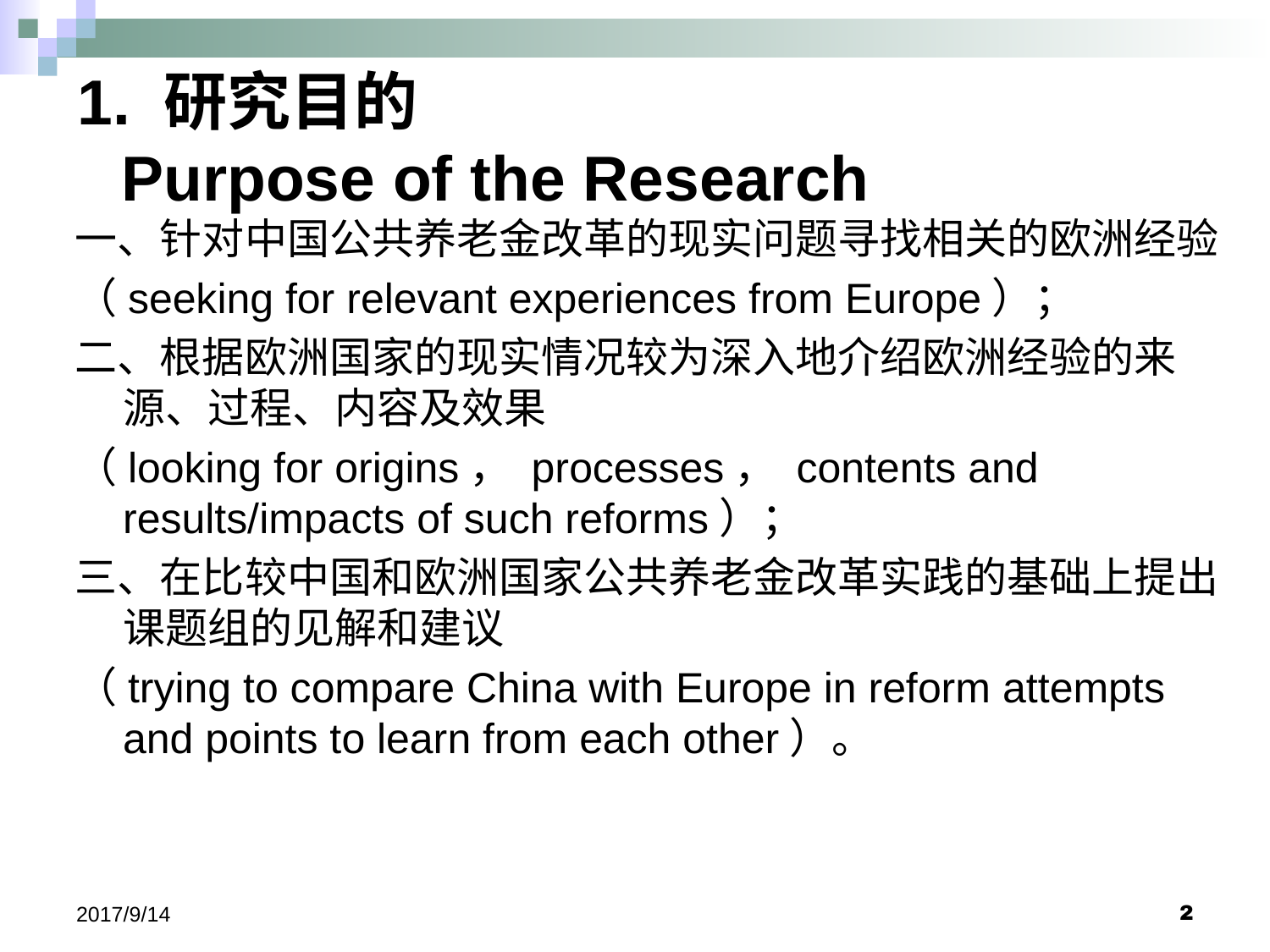

# 1. 研究目的 Purpose of the Research
一、针对中国公共养老金改革的现实问题寻找相关的欧洲经验
（seeking for relevant experiences from Europe）；
二、根据欧洲国家的现实情况较为深入地介绍欧洲经验的来源、过程、内容及效果
（looking for origins， processes， contents and results/impacts of such reforms）；
三、在比较中国和欧洲国家公共养老金改革实践的基础上提出课题组的见解和建议
（trying to compare China with Europe in reform attempts and points to learn from each other）。
2017/9/14
2